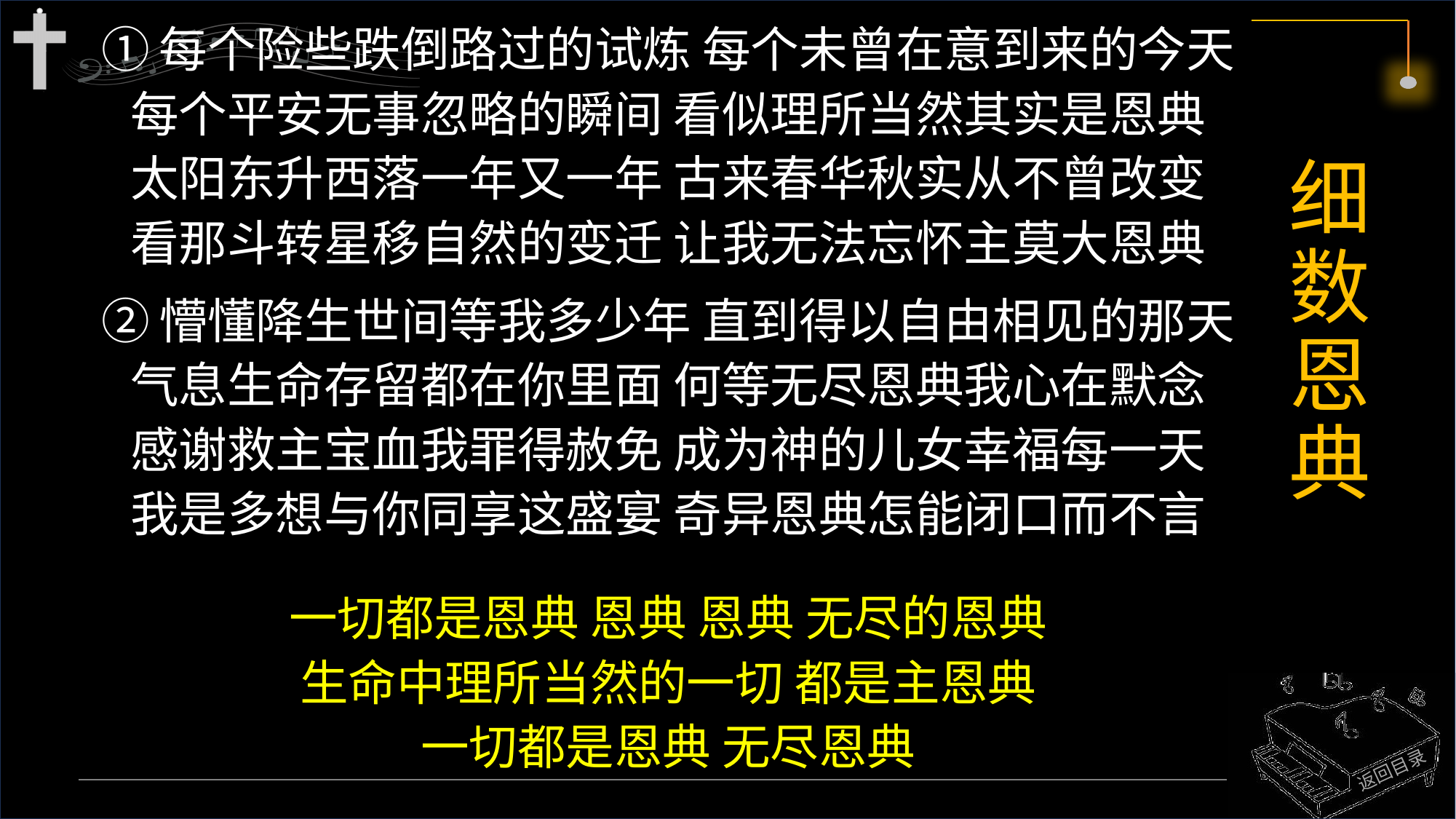

①每个险些跌倒路过的试炼 每个未曾在意到来的今天
每个平安无事忽略的瞬间 看似理所当然其实是恩典
太阳东升西落一年又一年 古来春华秋实从不曾改变
看那斗转星移自然的变迁 让我无法忘怀主莫大恩典

②懵懂降生世间等我多少年 直到得以自由相见的那天
气息生命存留都在你里面 何等无尽恩典我心在默念
感谢救主宝血我罪得赦免 成为神的儿女幸福每一天
我是多想与你同享这盛宴 奇异恩典怎能闭口而不言

一切都是恩典 恩典 恩典 无尽的恩典
生命中理所当然的一切 都是主恩典
一切都是恩典 无尽恩典
# 细数恩典